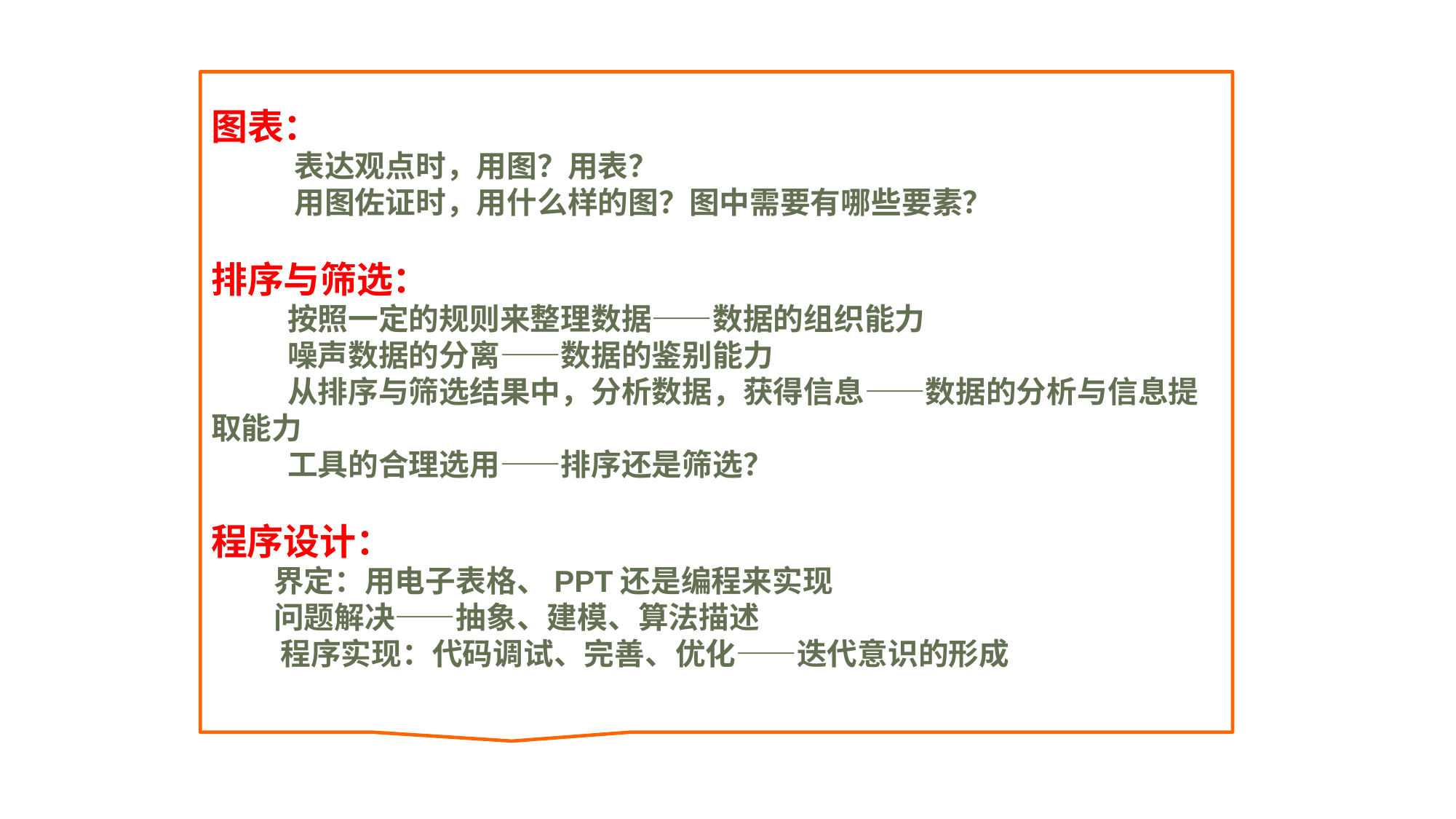

图表：
           表达观点时，用图？用表？
           用图佐证时，用什么样的图？图中需要有哪些要素？

排序与筛选：
          按照一定的规则来整理数据——数据的组织能力
          噪声数据的分离——数据的鉴别能力
          从排序与筛选结果中，分析数据，获得信息——数据的分析与信息提取能力
          工具的合理选用——排序还是筛选？

程序设计：
        界定：用电子表格、PPT还是编程来实现
        问题解决——抽象、建模、算法描述
         程序实现：代码调试、完善、优化——迭代意识的形成

22